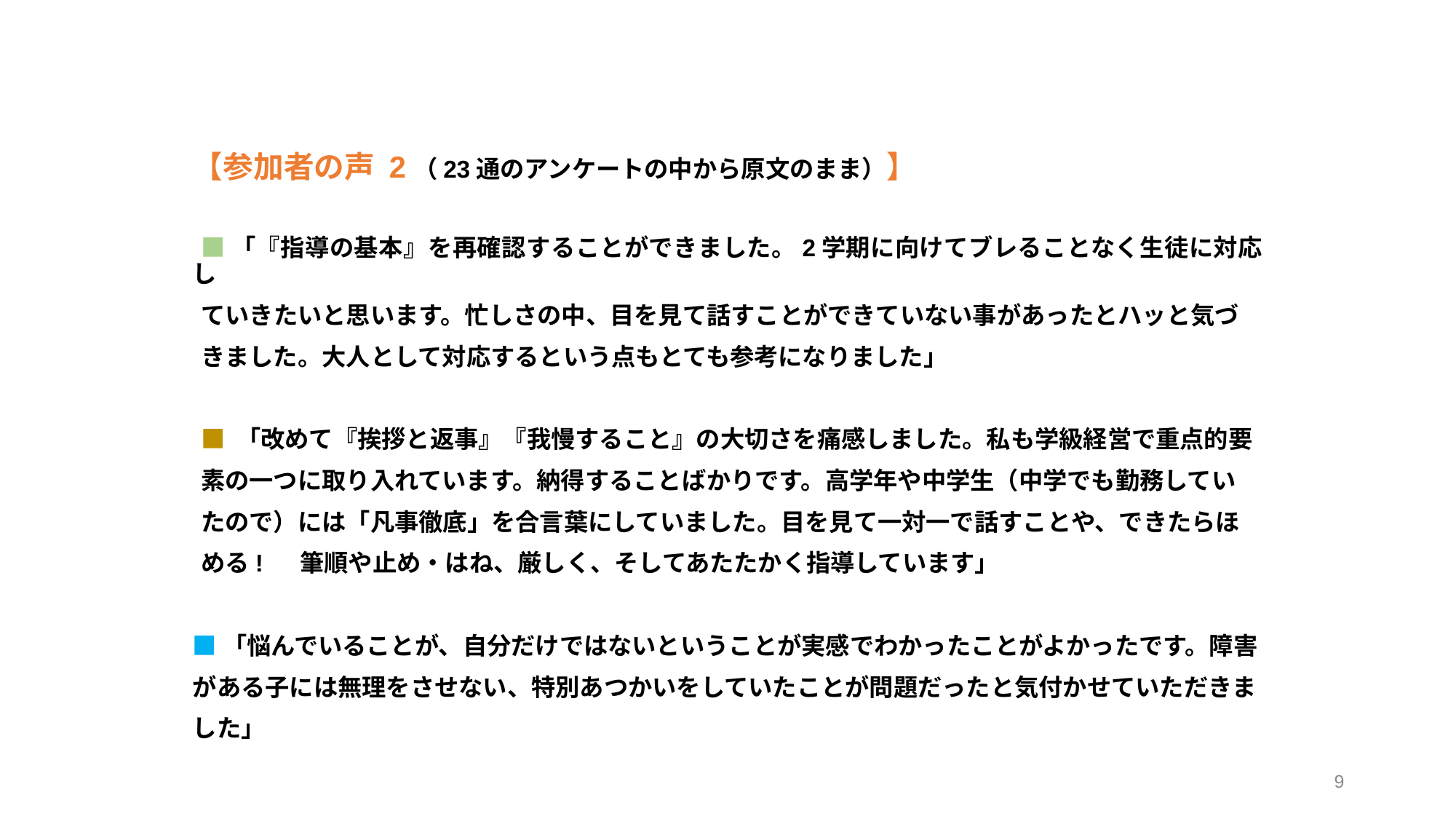

# 【参加者の声 2（23通のアンケートの中から原文のまま）】

■「『指導の基本』を再確認することができました。2学期に向けてブレることなく生徒に対応し
ていきたいと思います。忙しさの中、目を見て話すことができていない事があったとハッと気づ
きました。大人として対応するという点もとても参考になりました」

■ 「改めて『挨拶と返事』『我慢すること』の大切さを痛感しました。私も学級経営で重点的要
素の一つに取り入れています。納得することばかりです。高学年や中学生（中学でも勤務してい
たので）には「凡事徹底」を合言葉にしていました。目を見て一対一で話すことや、できたらほ
める! 　筆順や止め・はね、厳しく、そしてあたたかく指導しています」

■「悩んでいることが、自分だけではないということが実感でわかったことがよかったです。障害
がある子には無理をさせない、特別あつかいをしていたことが問題だったと気付かせていただきま
した」
9